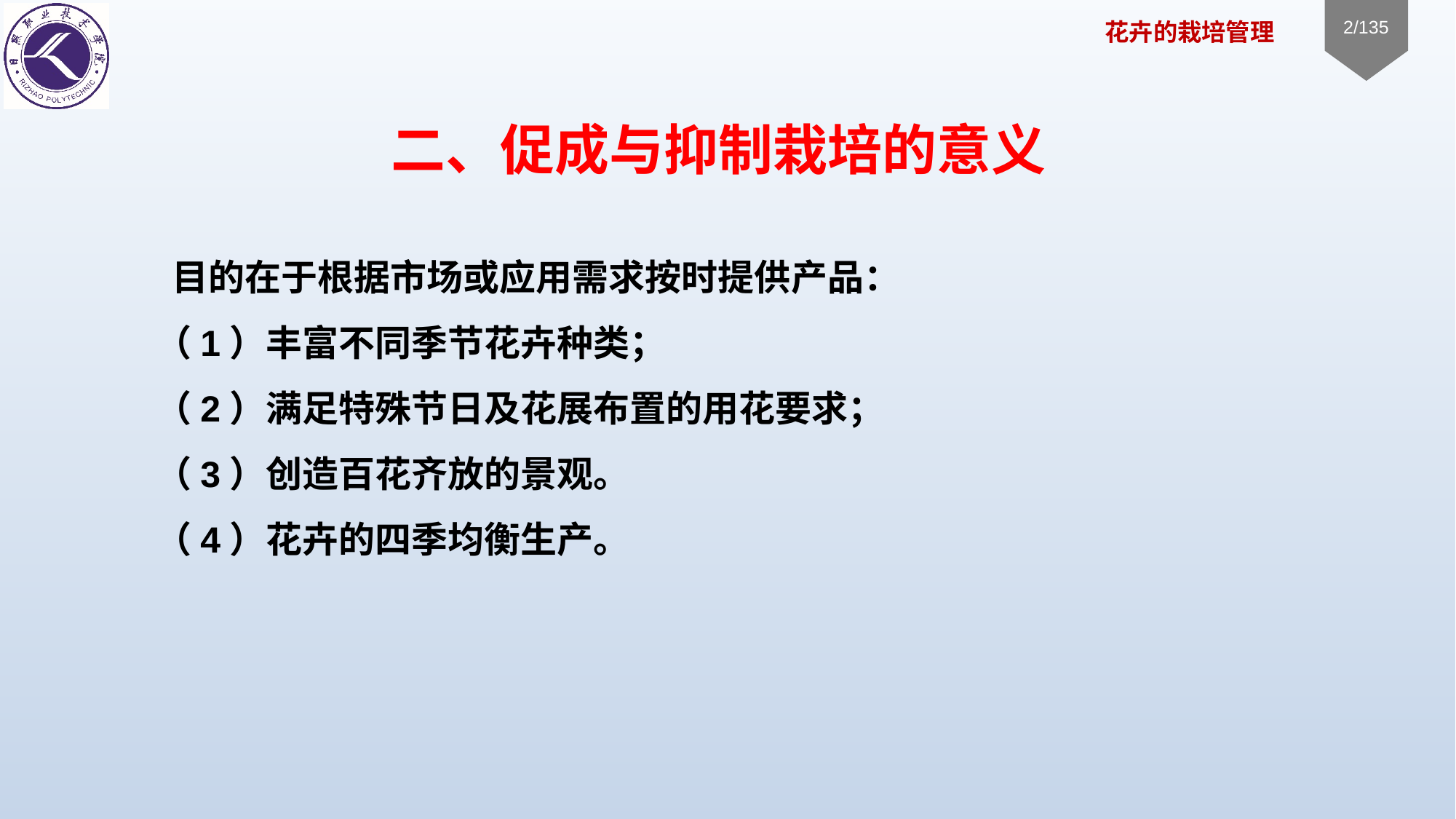

# 二、促成与抑制栽培的意义
 目的在于根据市场或应用需求按时提供产品：
（1）丰富不同季节花卉种类；
（2）满足特殊节日及花展布置的用花要求；
（3）创造百花齐放的景观。
（4）花卉的四季均衡生产。